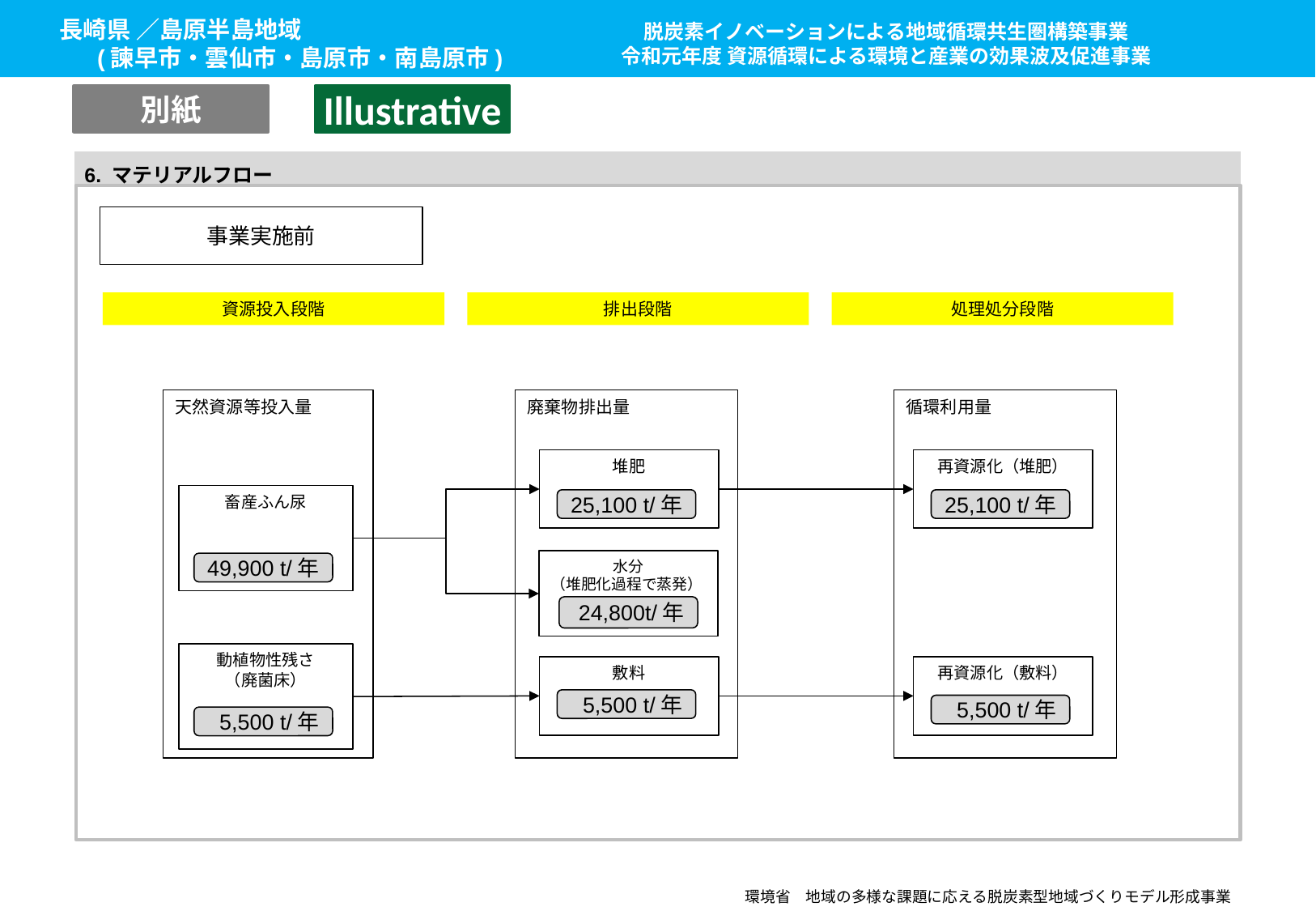

長崎県 ／島原半島地域
(諫早市・雲仙市・島原市・南島原市)
脱炭素イノベーションによる地域循環共生圏構築事業
令和元年度 資源循環による環境と産業の効果波及促進事業
別紙
Illustrative
6. マテリアルフロー

事業実施前
資源投入段階
排出段階
処理処分段階
天然資源等投入量
廃棄物排出量
循環利用量
堆肥
再資源化（堆肥）
畜産ふん尿
25,100 t/年
25,100 t/年
水分
（堆肥化過程で蒸発）
49,900 t/年
24,800t/年
動植物性残さ
（廃菌床）
敷料
再資源化（敷料）
5,500 t/年
5,500 t/年
5,500 t/年
環境省　地域の多様な課題に応える脱炭素型地域づくりモデル形成事業